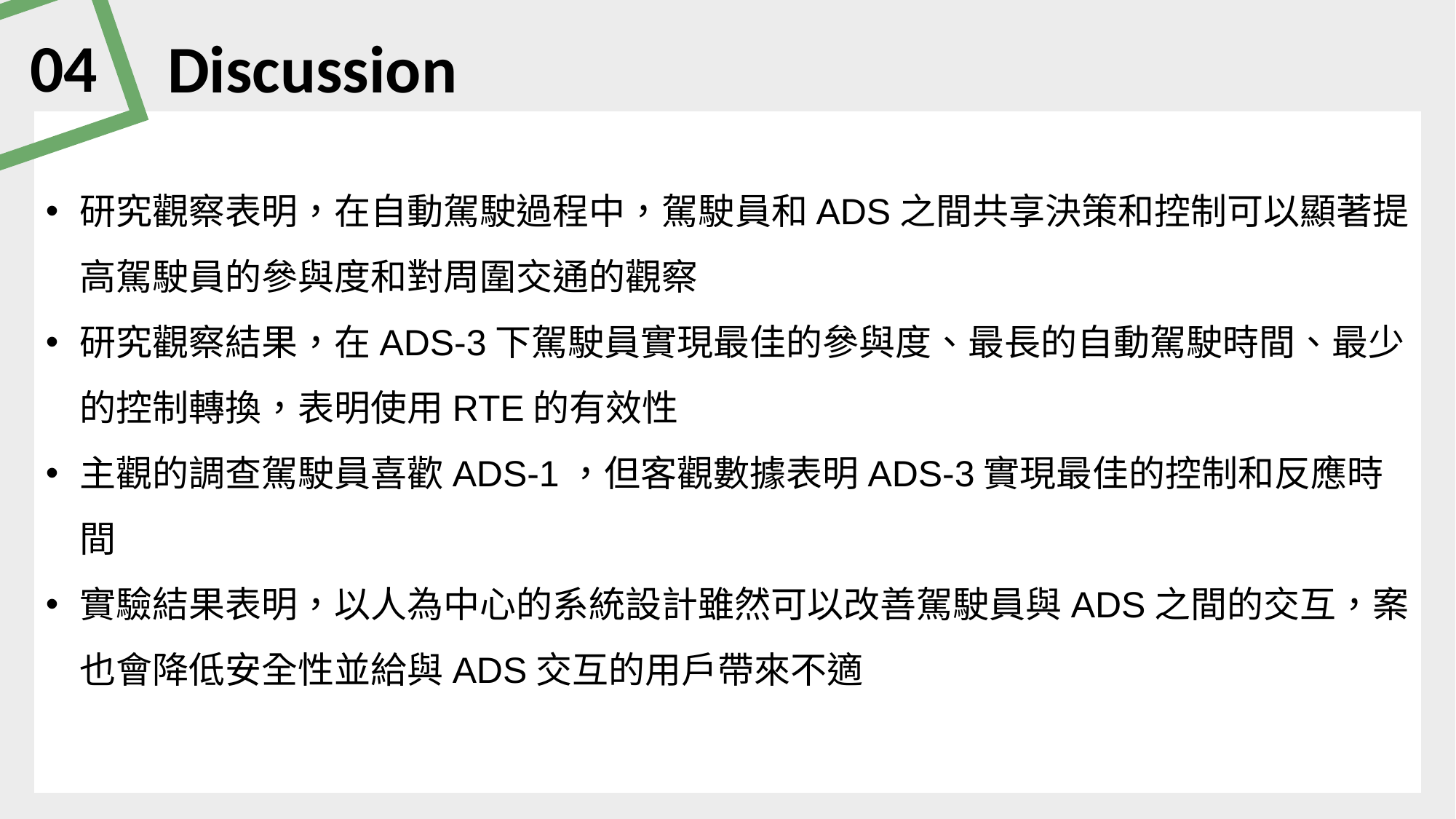

04
Discussion

研究觀察表明，在自動駕駛過程中，駕駛員和ADS之間共享決策和控制可以顯著提高駕駛員的參與度和對周圍交通的觀察
研究觀察結果，在ADS-3下駕駛員實現最佳的參與度、最長的自動駕駛時間、最少的控制轉換，表明使用RTE的有效性
主觀的調查駕駛員喜歡ADS-1，但客觀數據表明ADS-3實現最佳的控制和反應時間
實驗結果表明，以人為中心的系統設計雖然可以改善駕駛員與ADS之間的交互，案也會降低安全性並給與ADS交互的用戶帶來不適